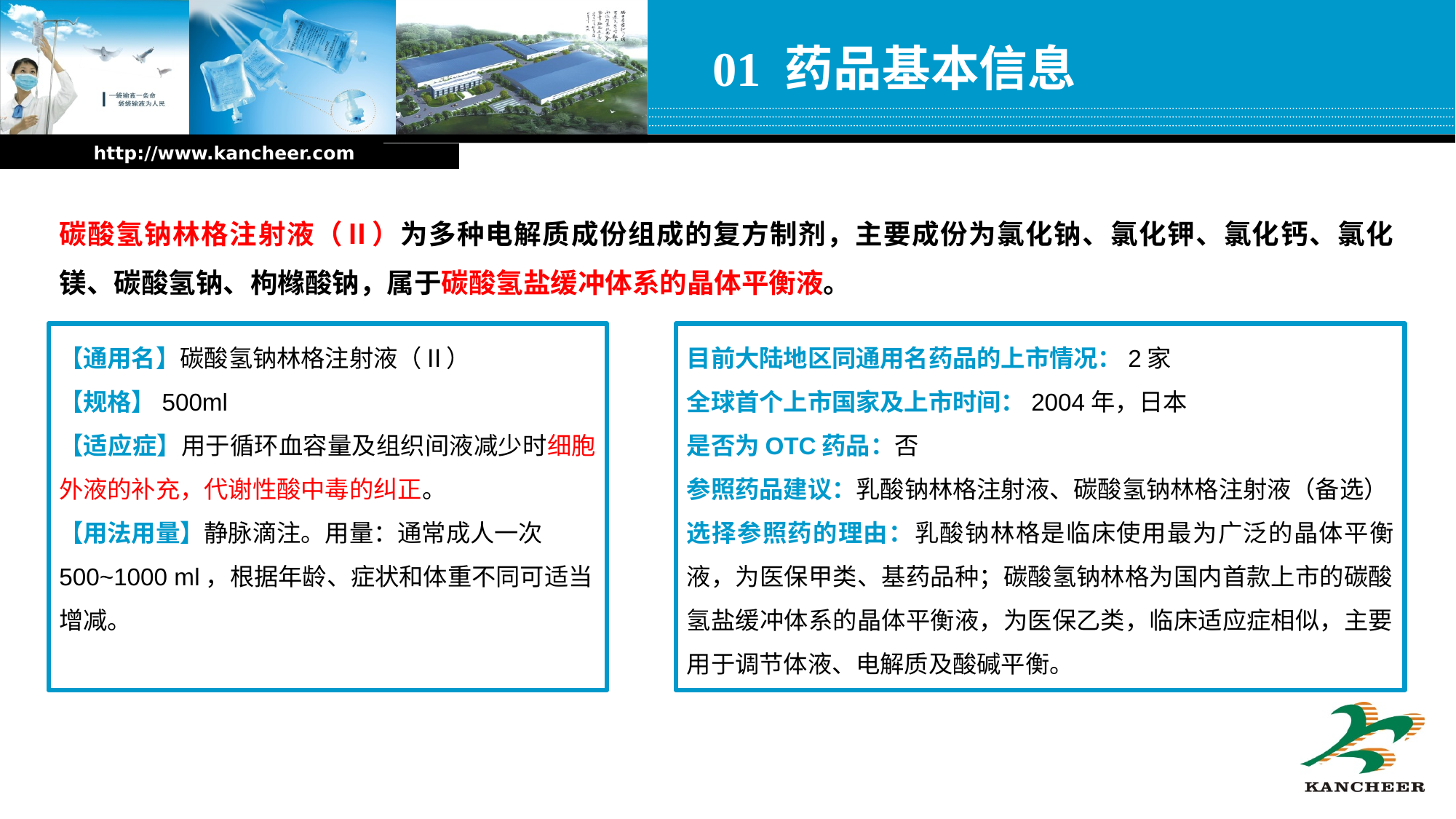

01 药品基本信息
http://www.kancheer.com
碳酸氢钠林格注射液（Ⅱ）为多种电解质成份组成的复方制剂，主要成份为氯化钠、氯化钾、氯化钙、氯化镁、碳酸氢钠、枸橼酸钠，属于碳酸氢盐缓冲体系的晶体平衡液。
【通用名】碳酸氢钠林格注射液（Ⅱ）
【规格】500ml
【适应症】用于循环血容量及组织间液减少时细胞外液的补充，代谢性酸中毒的纠正。
【用法用量】静脉滴注。用量：通常成人一次500~1000 ml，根据年龄、症状和体重不同可适当增减。
目前大陆地区同通用名药品的上市情况：2家
全球首个上市国家及上市时间：2004年，日本
是否为OTC药品：否
参照药品建议：乳酸钠林格注射液、碳酸氢钠林格注射液（备选）
选择参照药的理由：乳酸钠林格是临床使⽤最为⼴泛的晶体平衡液，为医保甲类、基药品种；碳酸氢钠林格为国内首款上市的碳酸氢盐缓冲体系的晶体平衡液，为医保乙类，临床适应症相似，主要⽤于调节体液、电解质及酸碱平衡。